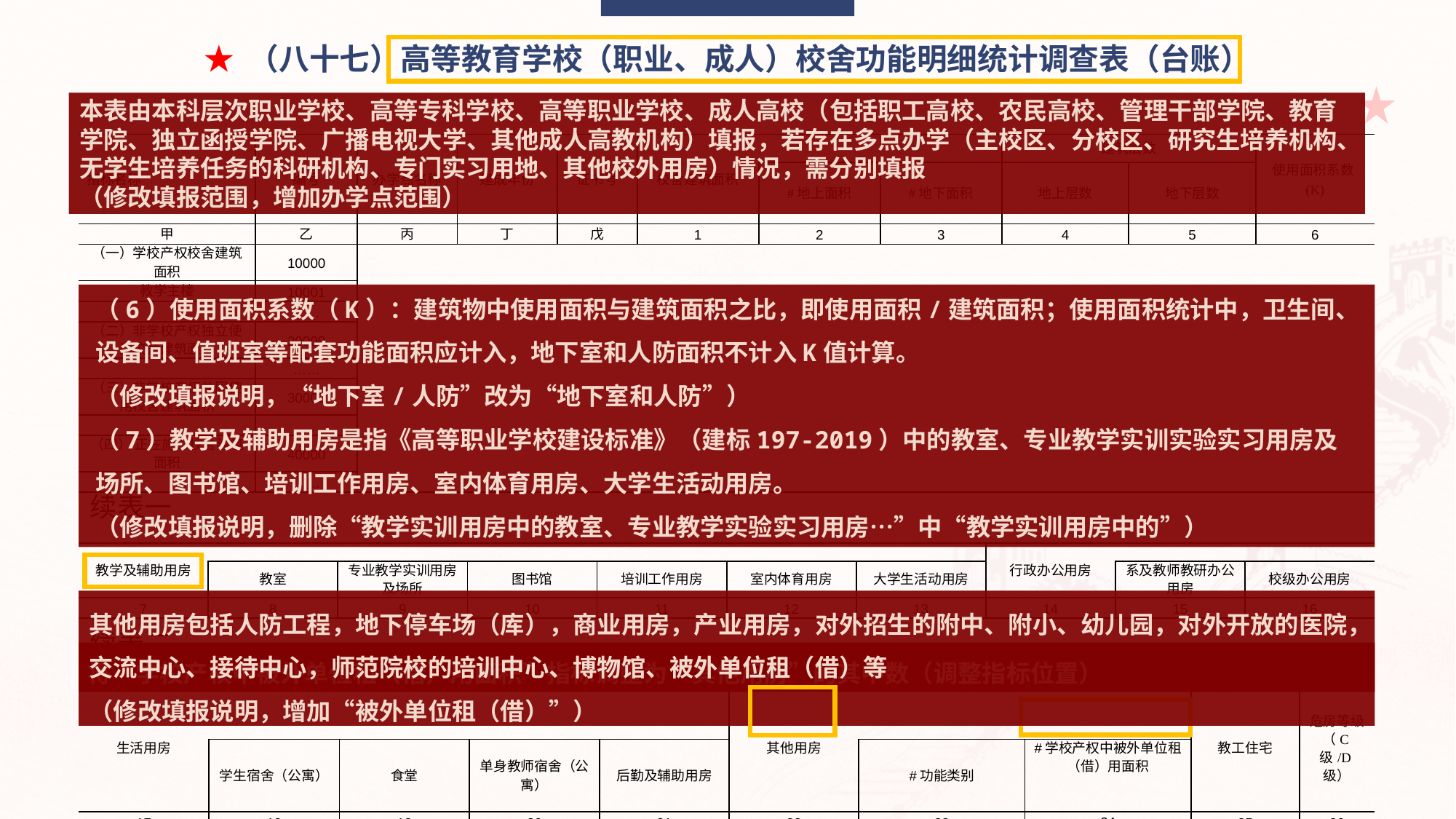

★ （八十七）高等教育学校（职业、成人）校舍功能明细统计调查表（台账）

本表由本科层次职业学校、高等专科学校、高等职业学校、成人高校（包括职工高校、农民高校、管理干部学院、教育学院、独立函授学院、广播电视大学、其他成人高教机构）填报，若存在多点办学（主校区、分校区、研究生培养机构、无学生培养任务的科研机构、专门实习用地、其他校外用房）情况，需分别填报
（修改填报范围，增加办学点范围）
| 指标名称 | 编号 | 办学点名称 | 建成年份 | 证书号 | 校舍建筑面积 |  |  | 建筑层数 |  | 使用面积系数(K) |
| --- | --- | --- | --- | --- | --- | --- | --- | --- | --- | --- |
|  |  |  |  |  |  | #地上面积 | #地下面积 | 地上层数 | 地下层数 |  |
| 甲 | 乙 | 丙 | 丁 | 戊 | 1 | 2 | 3 | 4 | 5 | 6 |
| （一）学校产权校舍建筑面积 | 10000 |  |  |  |  |  |  |  |  |  |
| 教学主楼 | 10001 |  |  |  |  |  |  |  |  |  |
|  | …… |  |  |  |  |  |  |  |  |  |
| （二）非学校产权独立使用校舍建筑面积 | 20000 |  |  | ­ |  |  |  |  |  |  |
|  | …… |  |  |  |  |  |  |  |  |  |
| （三）非学校产权共同使用校舍建筑面积 | 30000 |  |  | ­ |  |  |  |  |  |  |
|  | …… |  |  |  |  |  |  |  |  |  |
| （四） 正在施工校舍建筑面积 | 40000 |  |  | ­ |  |  |  |  |  |  |
|  | …… |  |  |  |  |  |  |  |  |  |
（6）使用面积系数（K）：建筑物中使用面积与建筑面积之比，即使用面积/建筑面积；使用面积统计中，卫生间、设备间、值班室等配套功能面积应计入，地下室和人防面积不计入K值计算。
（修改填报说明，“地下室/人防”改为“地下室和人防”）
（7）教学及辅助用房是指《高等职业学校建设标准》（建标197-2019）中的教室、专业教学实训实验实习用房及场所、图书馆、培训工作用房、室内体育用房、大学生活动用房。
（修改填报说明，删除“教学实训用房中的教室、专业教学实验实习用房…”中“教学实训用房中的”）

续表一
| 教学及辅助用房 |  |  |  |  |  |  | 行政办公用房 |  |  |
| --- | --- | --- | --- | --- | --- | --- | --- | --- | --- |
|  | 教室 | 专业教学实训用房及场所 | 图书馆 | 培训工作用房 | 室内体育用房 | 大学生活动用房 |  | 系及教师教研办公用房 | 校级办公用房 |
| 7 | 8 | 9 | 10 | 11 | 12 | 13 | 14 | 15 | 16 |
其他用房包括人防工程，地下停车场（库），商业用房，产业用房，对外招生的附中、附小、幼儿园，对外开放的医院，交流中心、接待中心，师范院校的培训中心、博物馆、被外单位租（借）等
（修改填报说明，增加“被外单位租（借）”）

续表二
将“学校产权中被外单位租（借）用面积”指标调整为“其他用房”的其中数（调整指标位置）

| 生活用房 |  |  |  |  | 其他用房 |  |  | 教工住宅 | 危房等级 （C级/D级） |
| --- | --- | --- | --- | --- | --- | --- | --- | --- | --- |
|  | 学生宿舍（公寓） | 食堂 | 单身教师宿舍（公寓） | 后勤及辅助用房 |  | #功能类别 | #学校产权中被外单位租（借）用面积 |  |  |
| 17 | 18 | 19 | 20 | 21 | 22 | 23 | 24 | 25 | 26 |